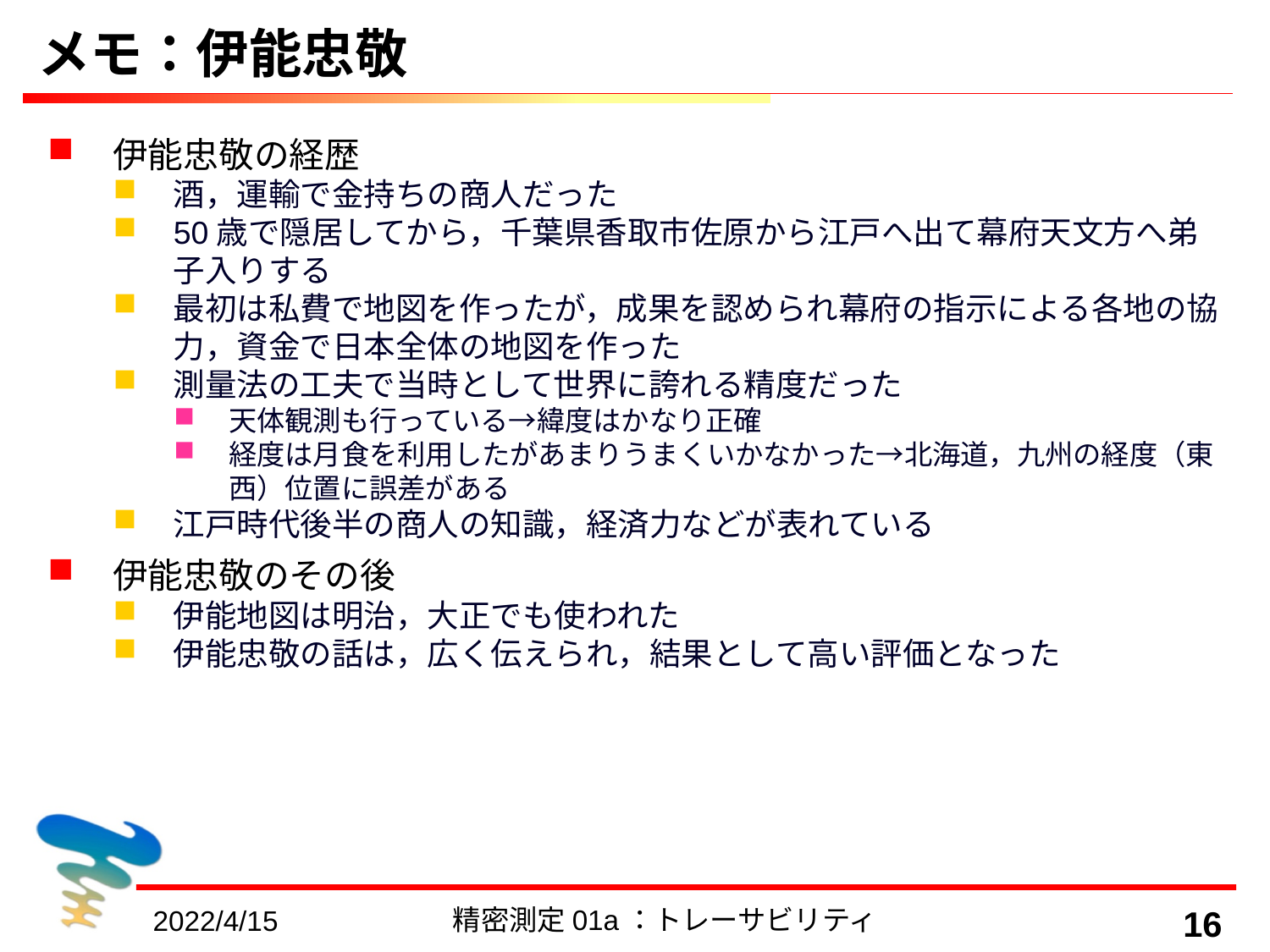

# メモ：伊能忠敬
伊能忠敬の経歴
酒，運輸で金持ちの商人だった
50歳で隠居してから，千葉県香取市佐原から江戸へ出て幕府天文方へ弟子入りする
最初は私費で地図を作ったが，成果を認められ幕府の指示による各地の協力，資金で日本全体の地図を作った
測量法の工夫で当時として世界に誇れる精度だった
天体観測も行っている→緯度はかなり正確
経度は月食を利用したがあまりうまくいかなかった→北海道，九州の経度（東西）位置に誤差がある
江戸時代後半の商人の知識，経済力などが表れている
伊能忠敬のその後
伊能地図は明治，大正でも使われた
伊能忠敬の話は，広く伝えられ，結果として高い評価となった

精密測定01a：トレーサビリティ
16
2022/4/15